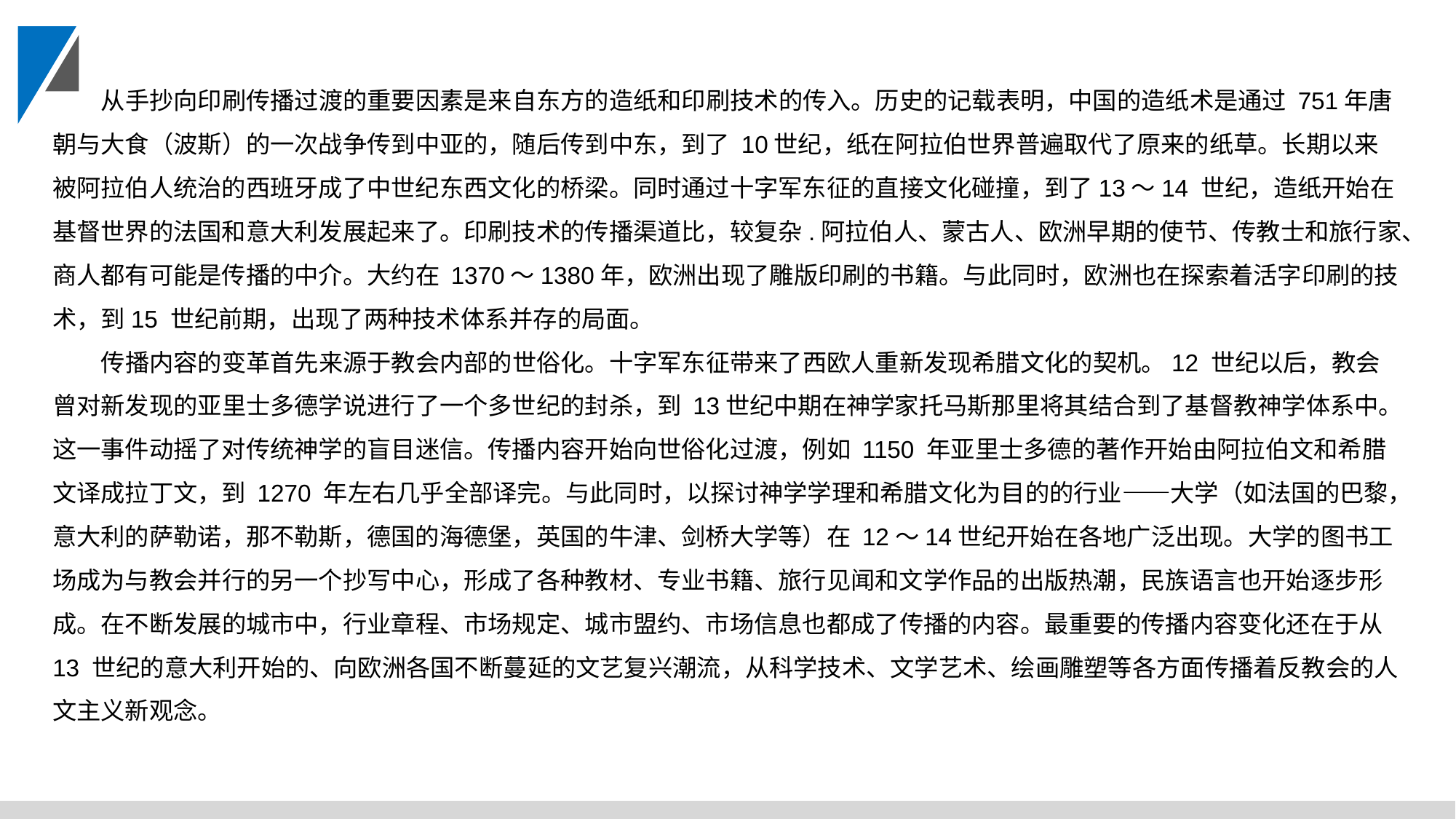

从手抄向印刷传播过渡的重要因素是来自东方的造纸和印刷技术的传入。历史的记载表明，中国的造纸术是通过 751年唐朝与大食（波斯）的一次战争传到中亚的，随后传到中东，到了 10世纪，纸在阿拉伯世界普遍取代了原来的纸草。长期以来被阿拉伯人统治的西班牙成了中世纪东西文化的桥梁。同时通过十字军东征的直接文化碰撞，到了13～14 世纪，造纸开始在基督世界的法国和意大利发展起来了。印刷技术的传播渠道比，较复杂.阿拉伯人、蒙古人、欧洲早期的使节、传教士和旅行家、商人都有可能是传播的中介。大约在 1370～1380年，欧洲出现了雕版印刷的书籍。与此同时，欧洲也在探索着活字印刷的技术，到15 世纪前期，出现了两种技术体系并存的局面。
传播内容的变革首先来源于教会内部的世俗化。十字军东征带来了西欧人重新发现希腊文化的契机。12 世纪以后，教会曾对新发现的亚里士多德学说进行了一个多世纪的封杀，到 13世纪中期在神学家托马斯那里将其结合到了基督教神学体系中。这一事件动摇了对传统神学的盲目迷信。传播内容开始向世俗化过渡，例如 1150 年亚里士多德的著作开始由阿拉伯文和希腊文译成拉丁文，到 1270 年左右几乎全部译完。与此同时，以探讨神学学理和希腊文化为目的的行业——大学（如法国的巴黎，意大利的萨勒诺，那不勒斯，德国的海德堡，英国的牛津、剑桥大学等）在 12～14世纪开始在各地广泛出现。大学的图书工场成为与教会并行的另一个抄写中心，形成了各种教材、专业书籍、旅行见闻和文学作品的出版热潮，民族语言也开始逐步形成。在不断发展的城市中，行业章程、市场规定、城市盟约、市场信息也都成了传播的内容。最重要的传播内容变化还在于从 13 世纪的意大利开始的、向欧洲各国不断蔓延的文艺复兴潮流，从科学技术、文学艺术、绘画雕塑等各方面传播着反教会的人文主义新观念。